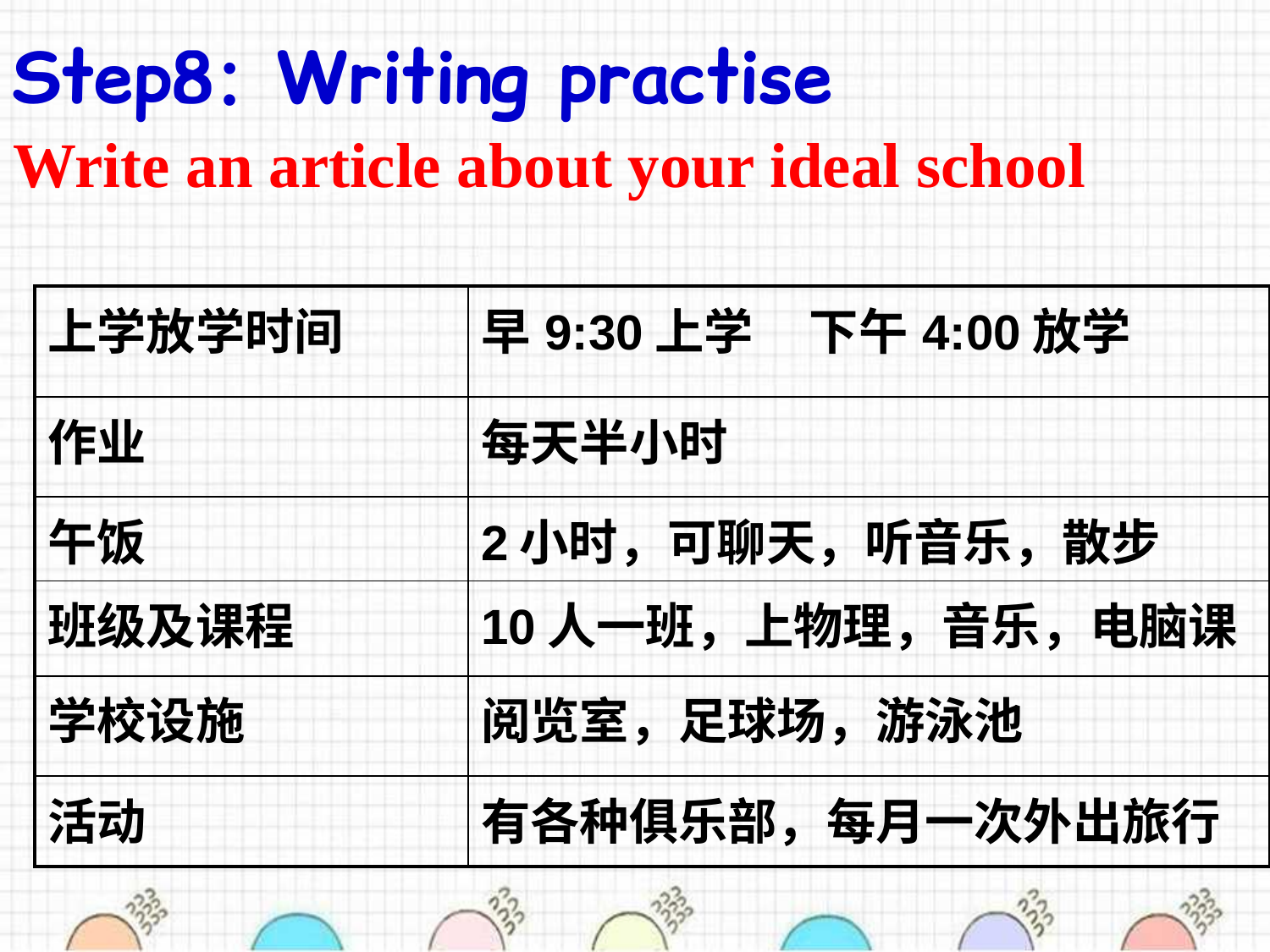

Step8: Writing practise
# Write an article about your ideal school
| 上学放学时间 | 早9:30上学 下午4:00放学 |
| --- | --- |
| 作业 | 每天半小时 |
| 午饭 | 2小时，可聊天，听音乐，散步 |
| 班级及课程 | 10人一班，上物理，音乐，电脑课 |
| 学校设施 | 阅览室，足球场，游泳池 |
| 活动 | 有各种俱乐部，每月一次外出旅行 |